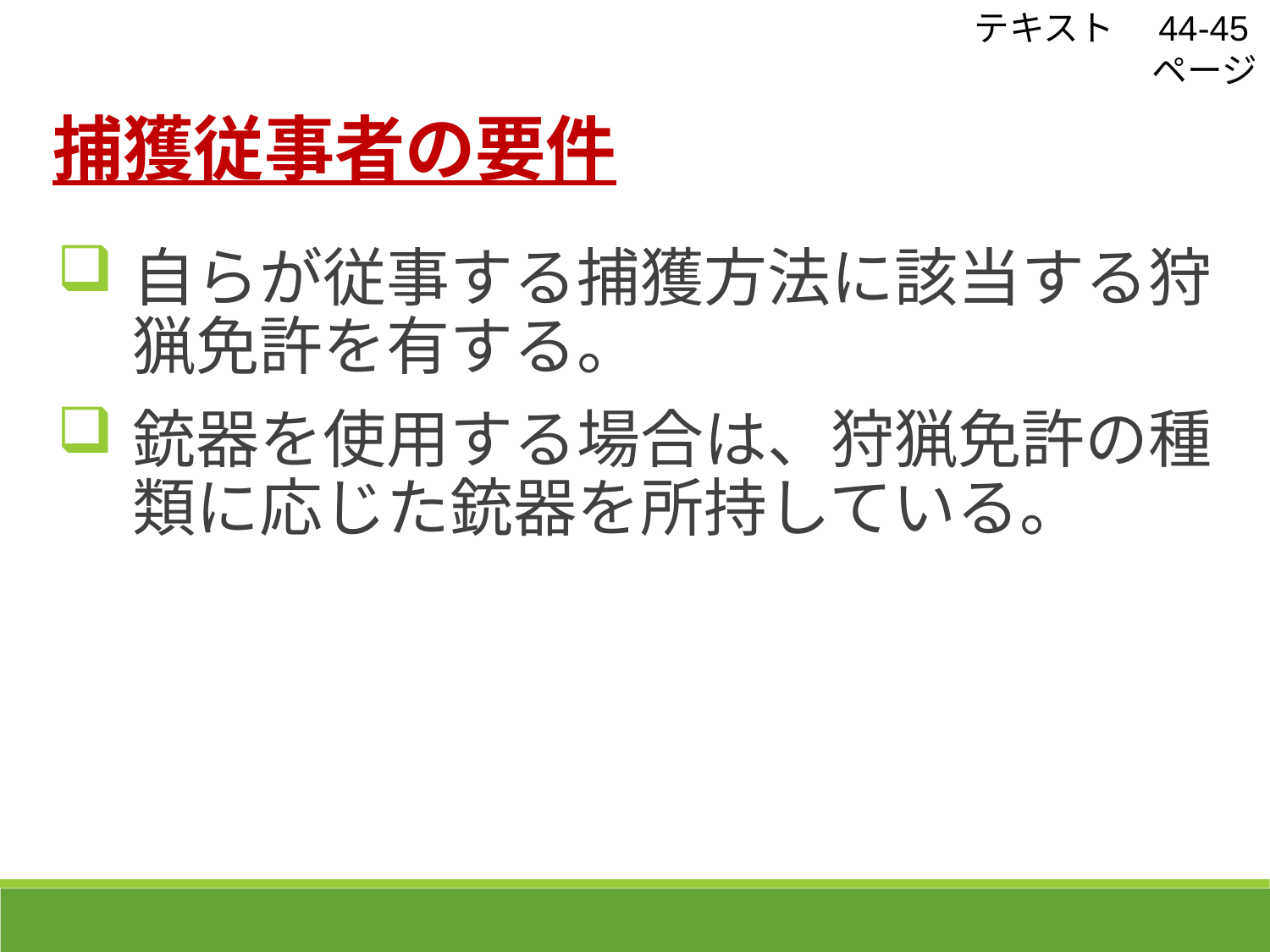

テキスト　44-45ページ
 捕獲従事者の要件
自らが従事する捕獲方法に該当する狩猟免許を有する。
銃器を使用する場合は、狩猟免許の種類に応じた銃器を所持している。